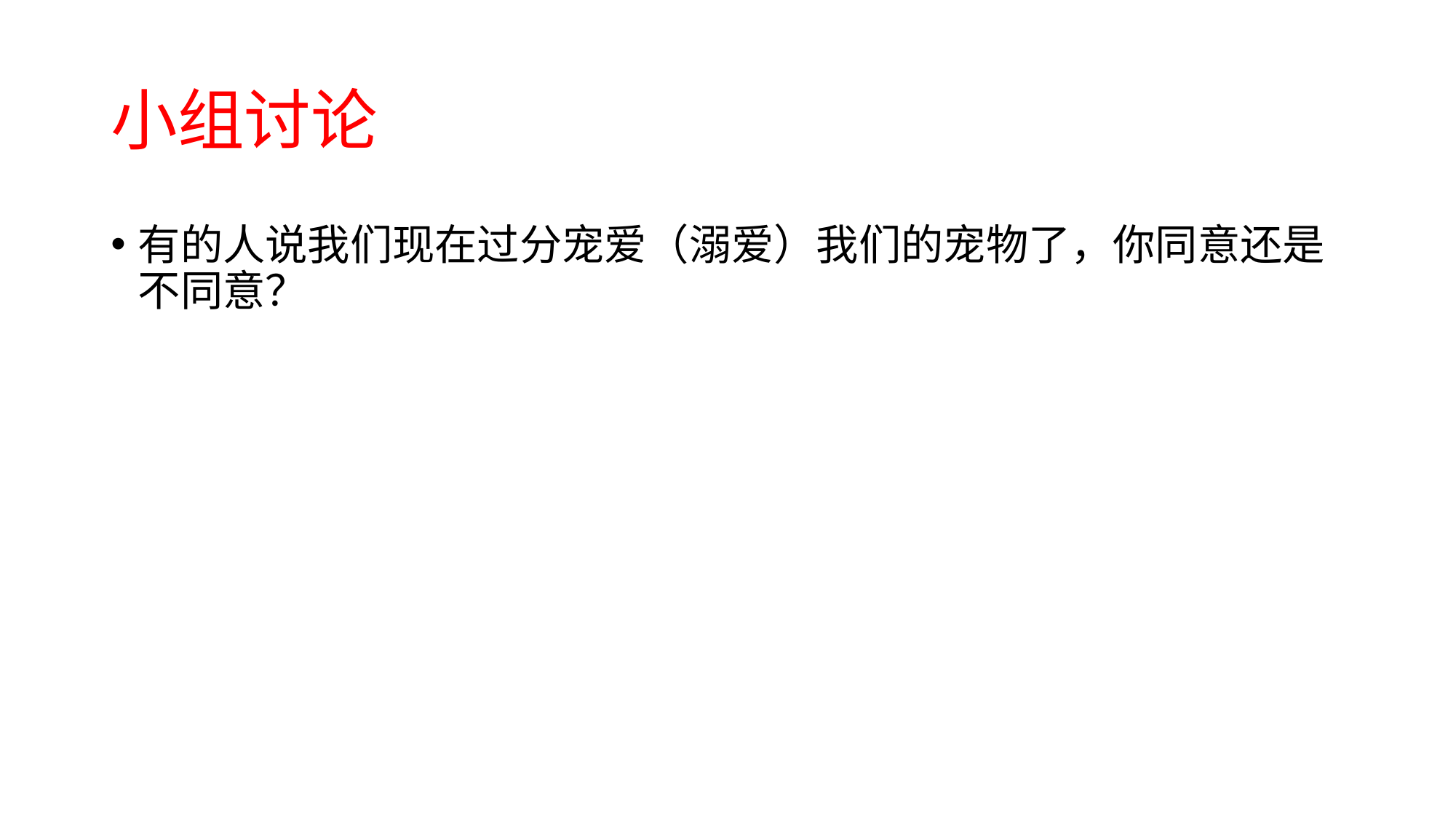

# 小组讨论
有的人说我们现在过分宠爱（溺爱）我们的宠物了，你同意还是不同意？